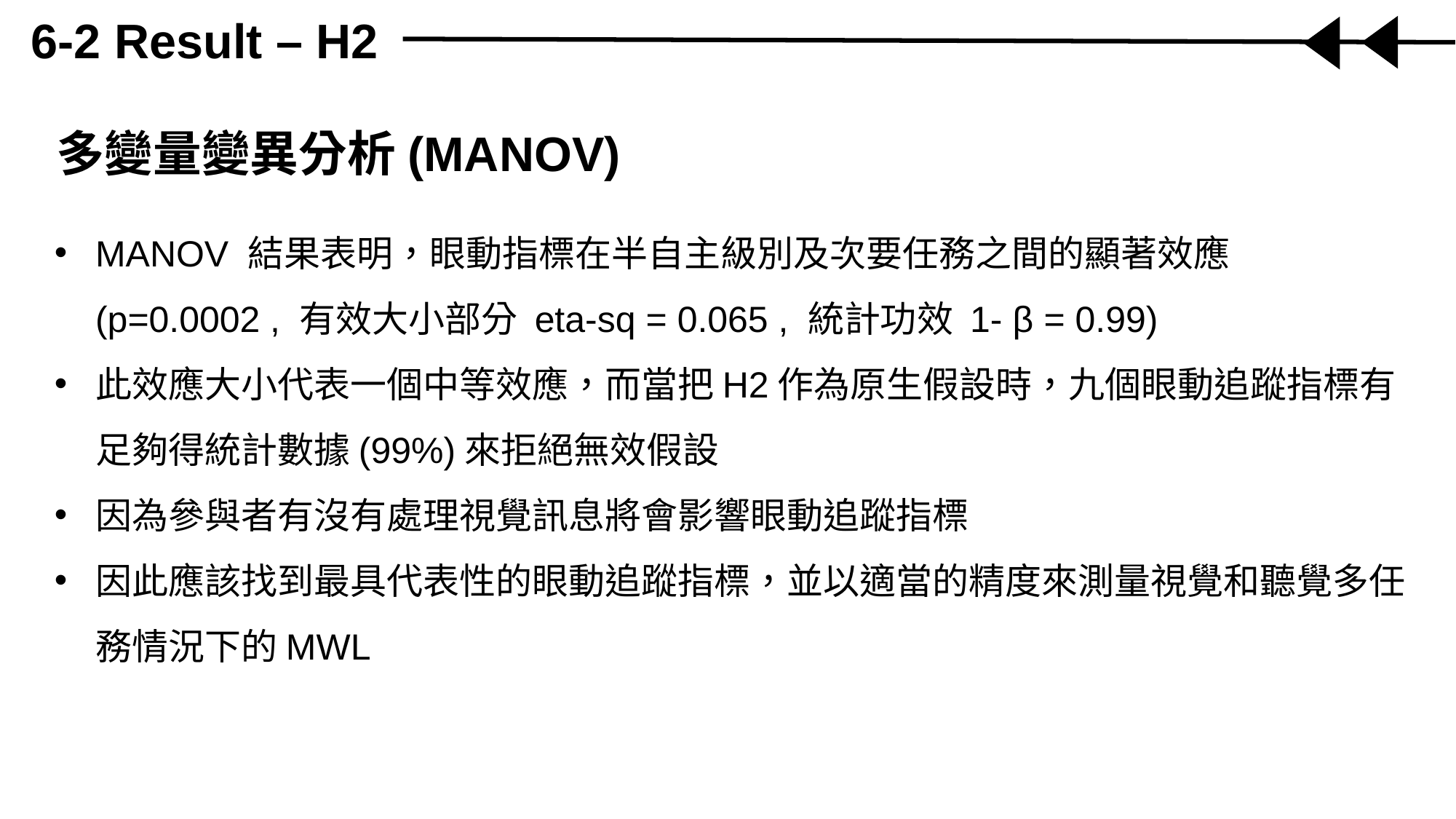

6-2 Result – H2

多變量變異分析(MANOV)
MANOV 結果表明，眼動指標在半自主級別及次要任務之間的顯著效應 (p=0.0002 , 有效大小部分 eta-sq = 0.065 , 統計功效 1- β = 0.99)
此效應大小代表一個中等效應，而當把H2作為原生假設時，九個眼動追蹤指標有足夠得統計數據(99%)來拒絕無效假設
因為參與者有沒有處理視覺訊息將會影響眼動追蹤指標
因此應該找到最具代表性的眼動追蹤指標，並以適當的精度來測量視覺和聽覺多任務情況下的MWL